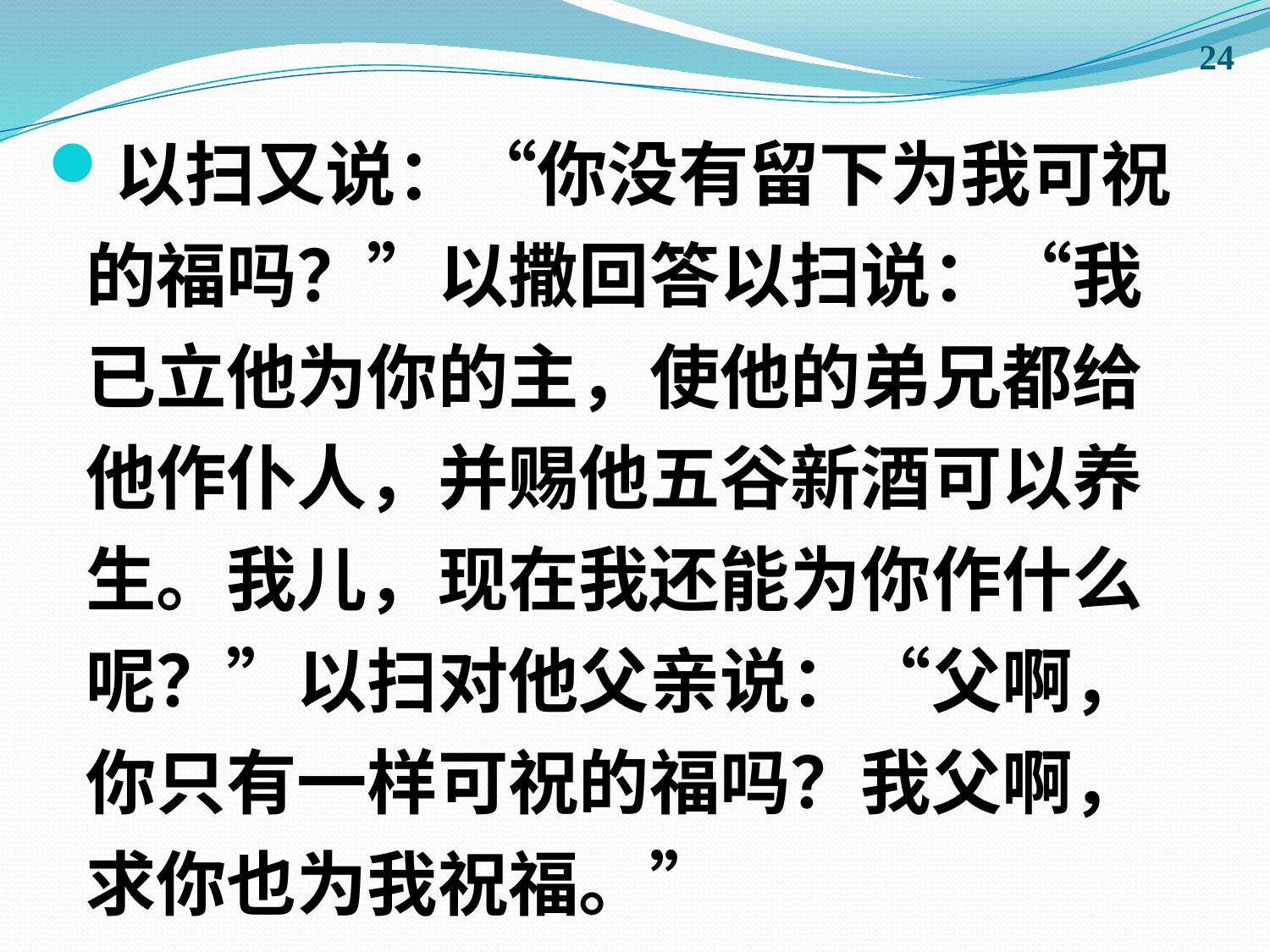

24
以扫又说：“你没有留下为我可祝的福吗？”以撒回答以扫说：“我已立他为你的主，使他的弟兄都给他作仆人，并赐他五谷新酒可以养生。我儿，现在我还能为你作什么呢？”以扫对他父亲说：“父啊，你只有一样可祝的福吗？我父啊，求你也为我祝福。”